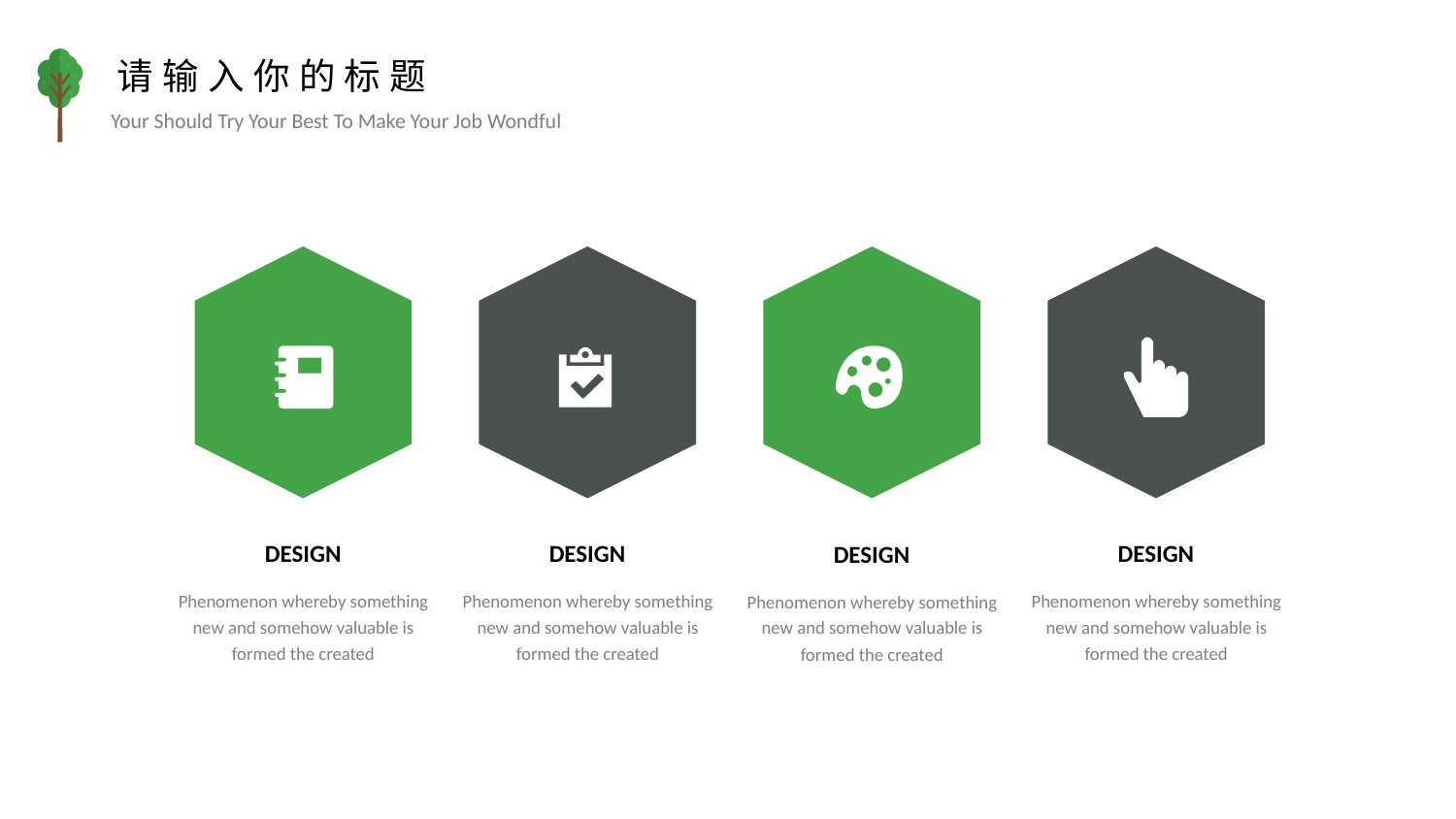

请输入你的标题
Your Should Try Your Best To Make Your Job Wondful

DESIGN
DESIGN
DESIGN
DESIGN
Phenomenon whereby something new and somehow valuable is formed the created
Phenomenon whereby something new and somehow valuable is formed the created
Phenomenon whereby something new and somehow valuable is formed the created
Phenomenon whereby something new and somehow valuable is formed the created